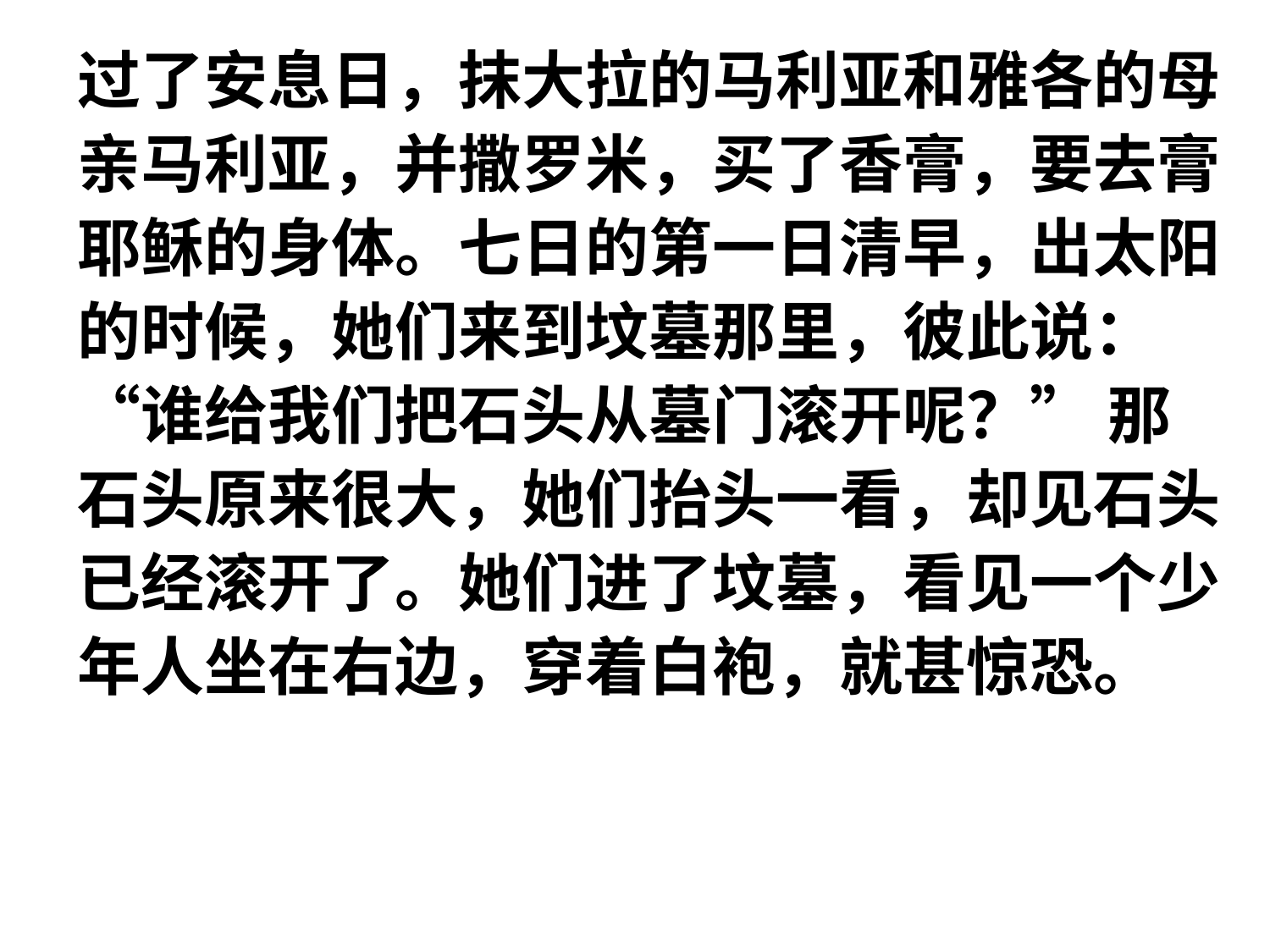

过了安息日，抹大拉的马利亚和雅各的母亲马利亚，并撒罗米，买了香膏，要去膏耶稣的身体。七日的第一日清早，出太阳的时候，她们来到坟墓那里，彼此说：“谁给我们把石头从墓门滚开呢？” 那石头原来很大，她们抬头一看，却见石头已经滚开了。她们进了坟墓，看见一个少年人坐在右边，穿着白袍，就甚惊恐。